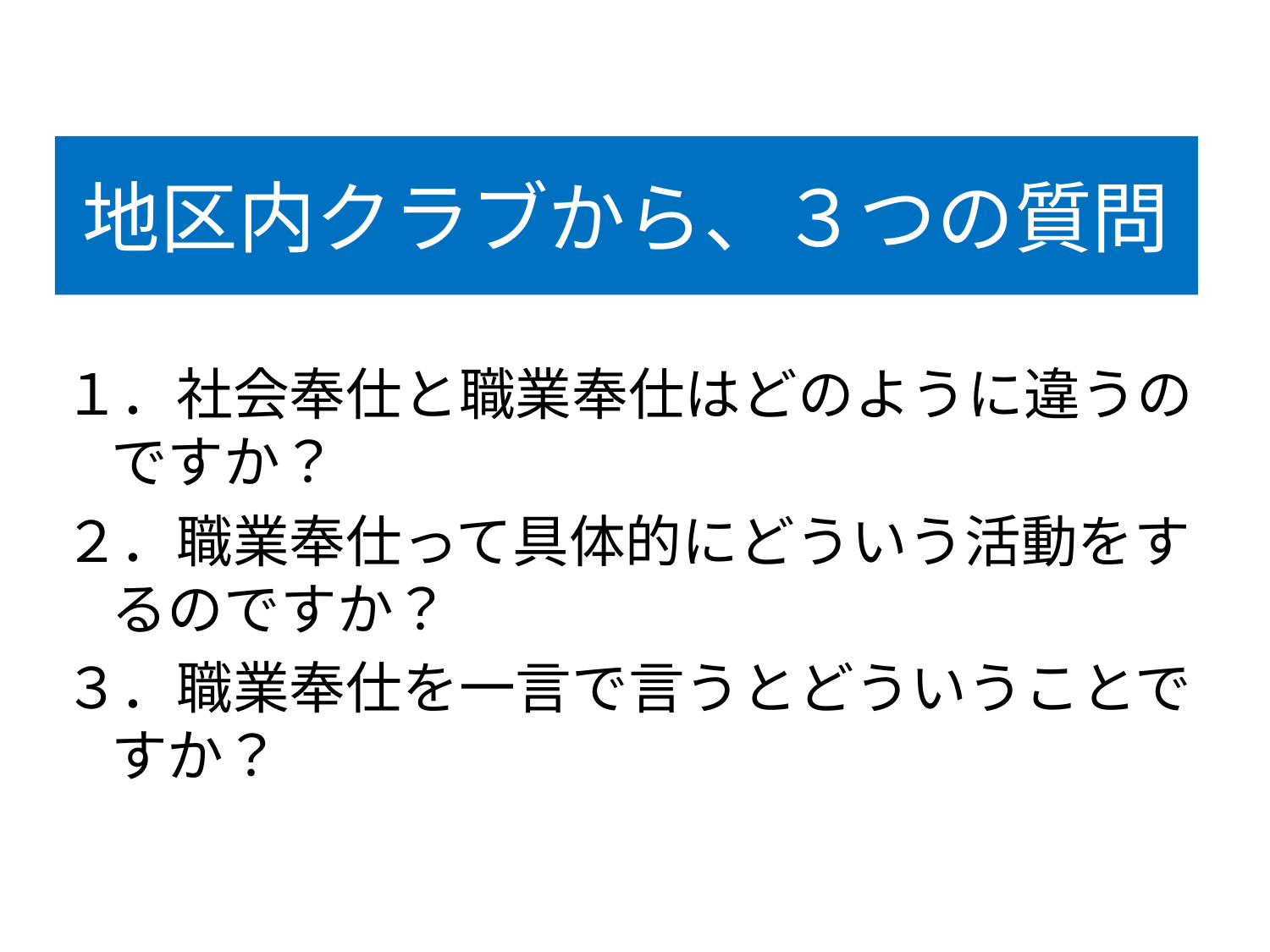

# 地区内クラブから、３つの質問
１．社会奉仕と職業奉仕はどのように違うのですか？
２．職業奉仕って具体的にどういう活動をするのですか？
３．職業奉仕を一言で言うとどういうことですか？